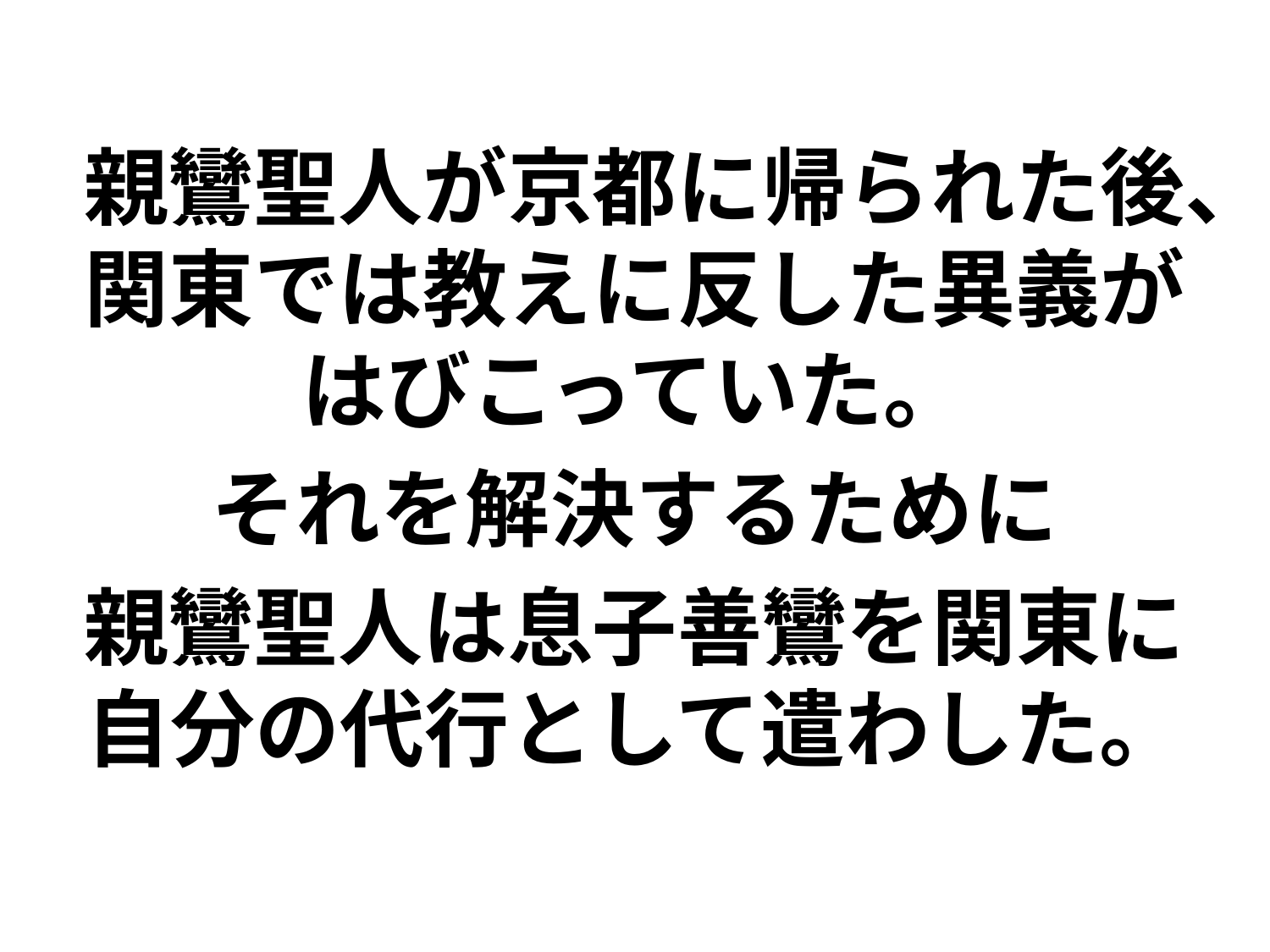

親鸞聖人が京都に帰られた後、関東では教えに反した異義がはびこっていた。
それを解決するために
親鸞聖人は息子善鸞を関東に自分の代行として遣わした。